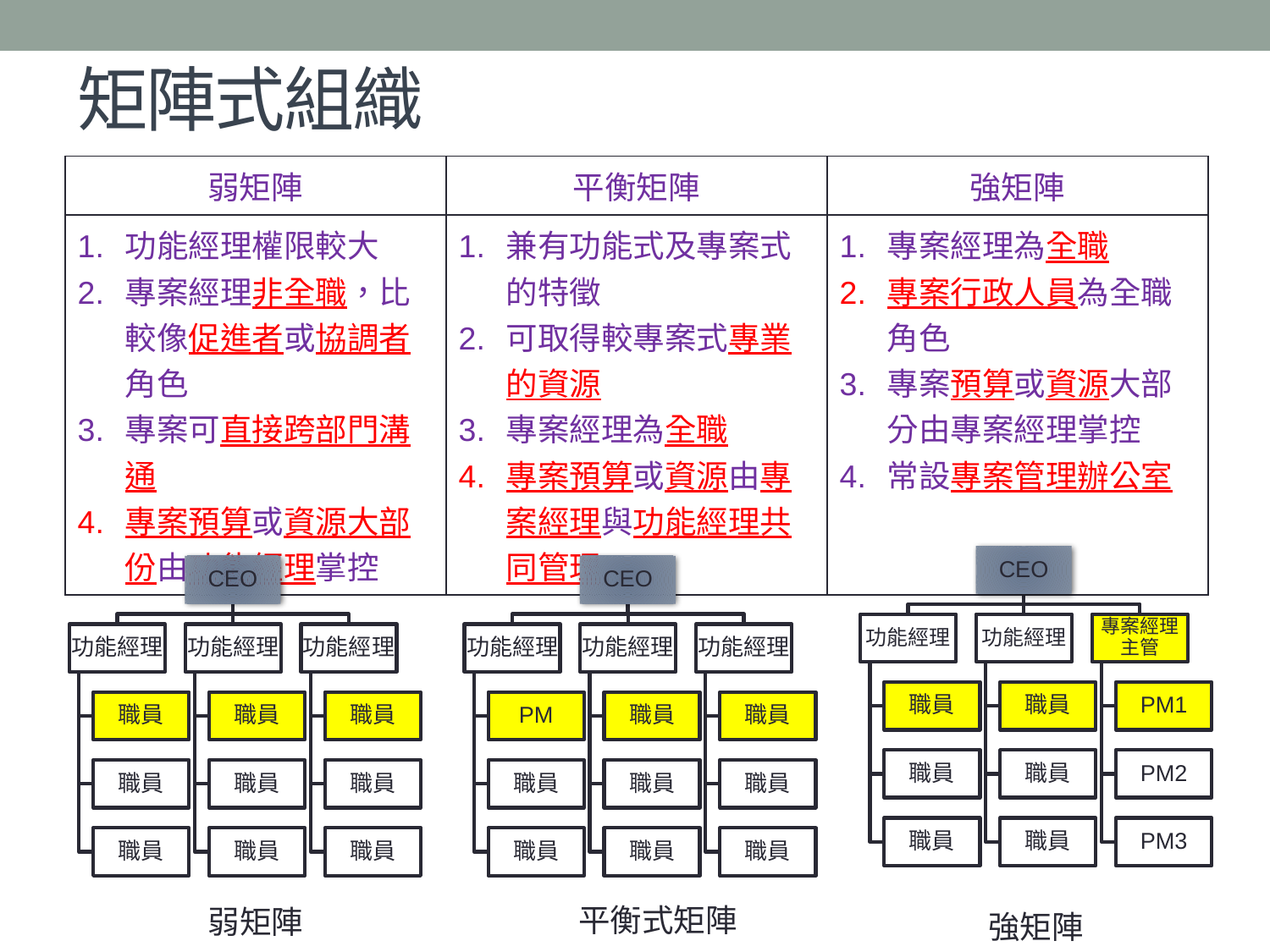

# 矩陣式組織
| 弱矩陣 | 平衡矩陣 | 強矩陣 |
| --- | --- | --- |
| 功能經理權限較大 專案經理非全職，比較像促進者或協調者角色 專案可直接跨部門溝通 專案預算或資源大部份由功能經理掌控 | 兼有功能式及專案式的特徵 可取得較專案式專業的資源 專案經理為全職 專案預算或資源由專案經理與功能經理共同管理 | 專案經理為全職 專案行政人員為全職角色 專案預算或資源大部分由專案經理掌控 常設專案管理辦公室 |
CEO
功能經理
職員
職員
職員
功能經理
職員
職員
職員
專案經理主管
PM1
PM2
PM3
CEO
功能經理
職員
職員
職員
功能經理
職員
職員
職員
功能經理
職員
職員
職員
CEO
功能經理
PM
職員
職員
功能經理
職員
職員
職員
功能經理
職員
職員
職員
平衡式矩陣
弱矩陣
強矩陣